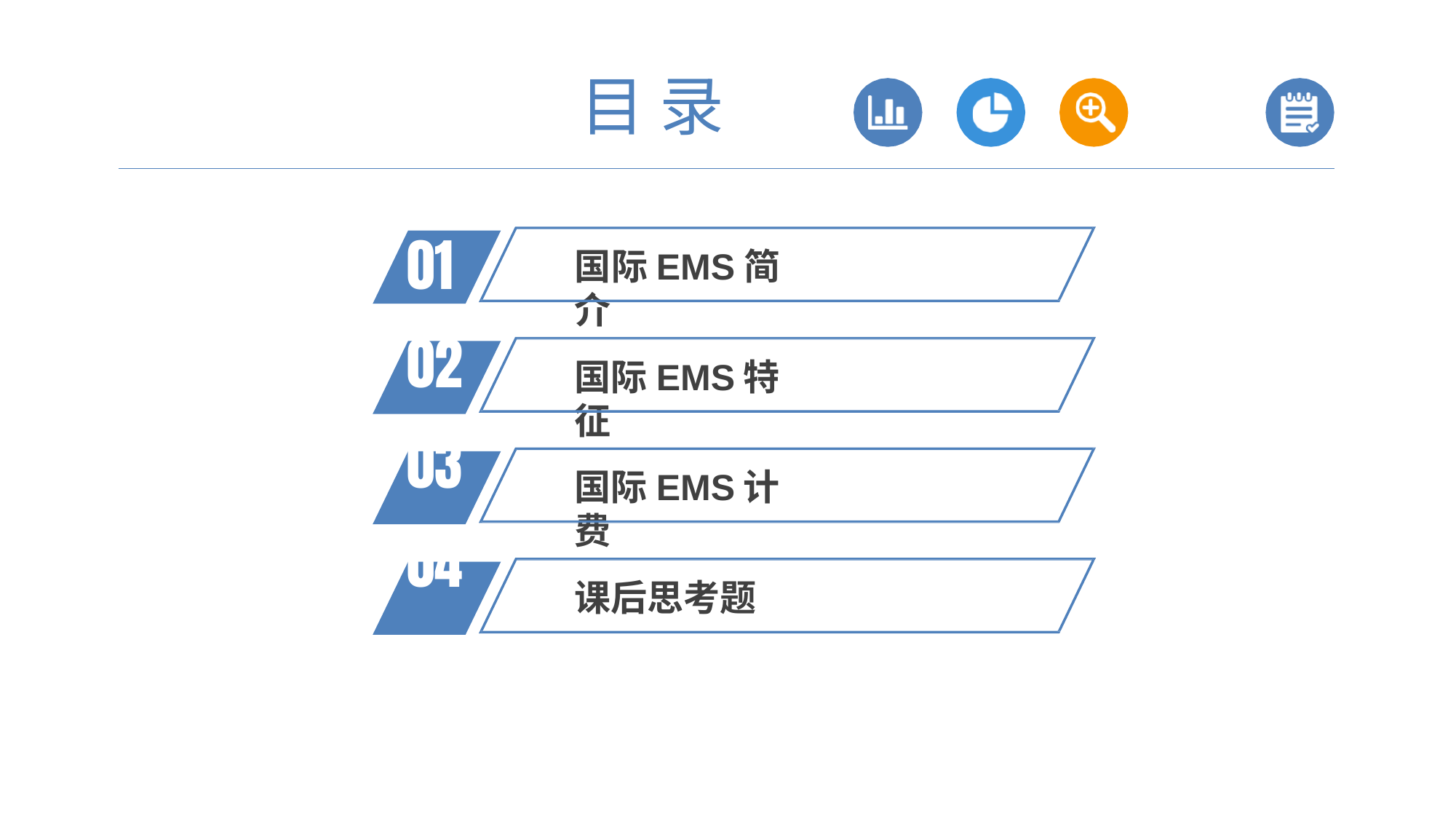

# 目	录

01
02
03
04
国际EMS简介

国际EMS特征

国际EMS计费

课后思考题